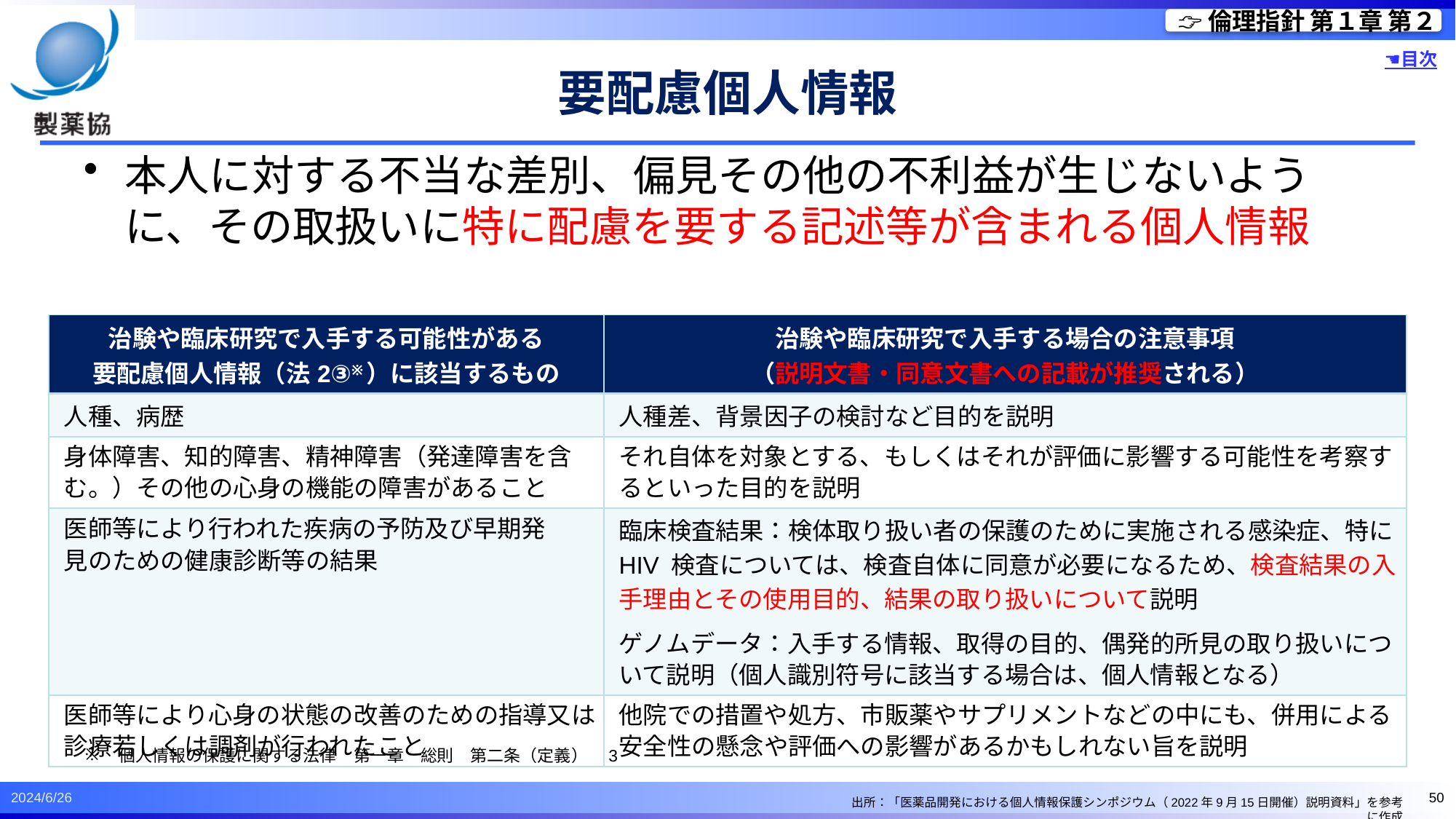

👉倫理指針 第１章 第２
☚目次
# 要配慮個人情報
本人に対する不当な差別、偏見その他の不利益が生じないように、その取扱いに特に配慮を要する記述等が含まれる個人情報
| 治験や臨床研究で入手する可能性がある 要配慮個人情報（法2③※）に該当するもの | 治験や臨床研究で入手する場合の注意事項 （説明文書・同意文書への記載が推奨される） |
| --- | --- |
| 人種、病歴 | 人種差、背景因子の検討など目的を説明 |
| 身体障害、知的障害、精神障害（発達障害を含む。）その他の心身の機能の障害があること | それ自体を対象とする、もしくはそれが評価に影響する可能性を考察するといった目的を説明 |
| 医師等により行われた疾病の予防及び早期発 見のための健康診断等の結果 | 臨床検査結果：検体取り扱い者の保護のために実施される感染症、特に HIV 検査については、検査自体に同意が必要になるため、検査結果の入手理由とその使用目的、結果の取り扱いについて説明 ゲノムデータ：入手する情報、取得の目的、偶発的所見の取り扱いについて説明（個人識別符号に該当する場合は、個人情報となる） |
| 医師等により心身の状態の改善のための指導又は診療若しくは調剤が行われたこと | 他院での措置や処方、市販薬やサプリメントなどの中にも、併用による安全性の懸念や評価への影響があるかもしれない旨を説明 |
個人情報の保護に関する法律　第一章　総則　第二条（定義）　3
2024/6/26
50
出所：「医薬品開発における個人情報保護シンポジウム（2022年9月15日開催）説明資料」を参考に作成